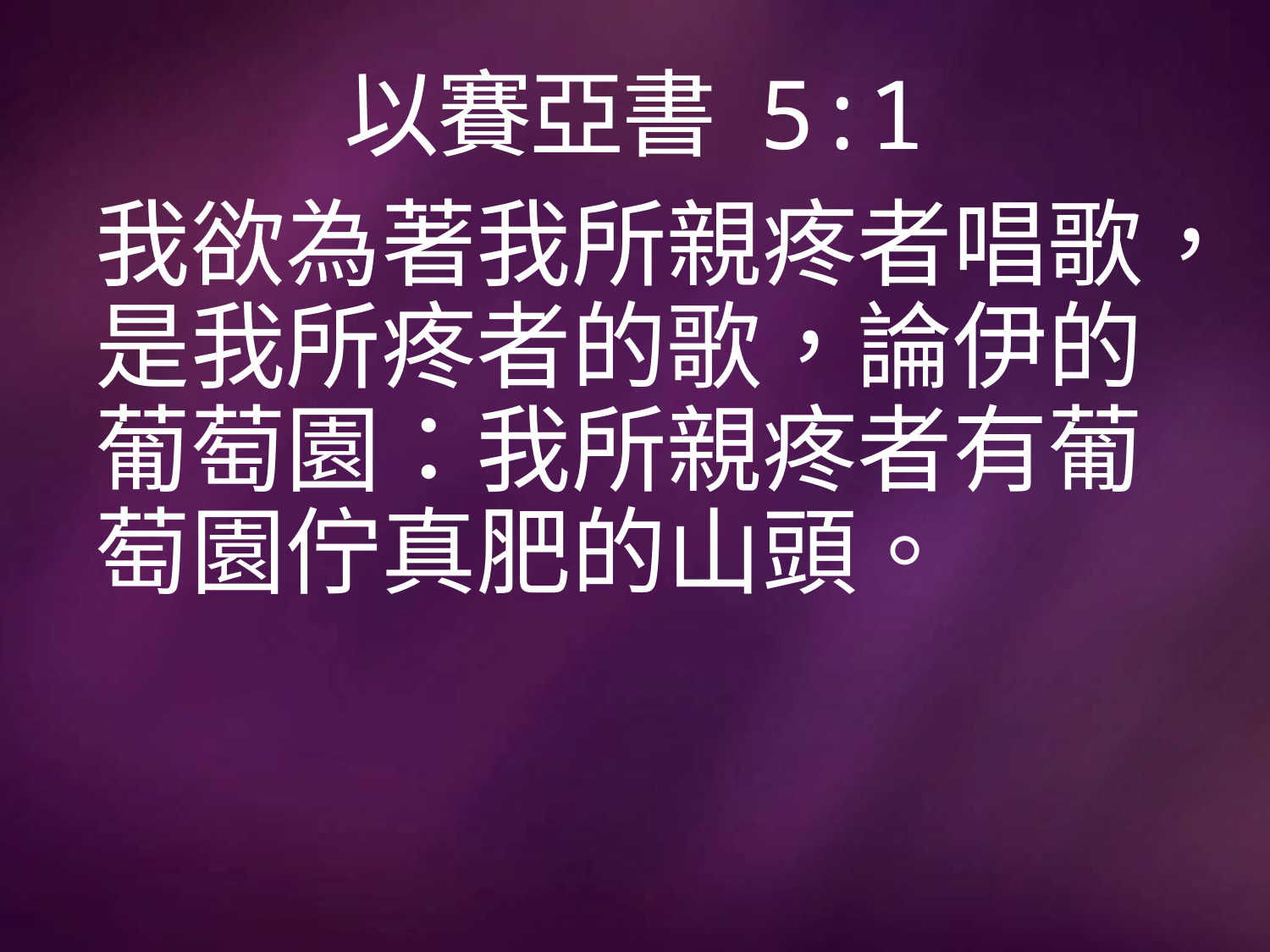

# 以賽亞書 5:1
我欲為著我所親疼者唱歌，是我所疼者的歌，論伊的葡萄園：我所親疼者有葡萄園佇真肥的山頭。